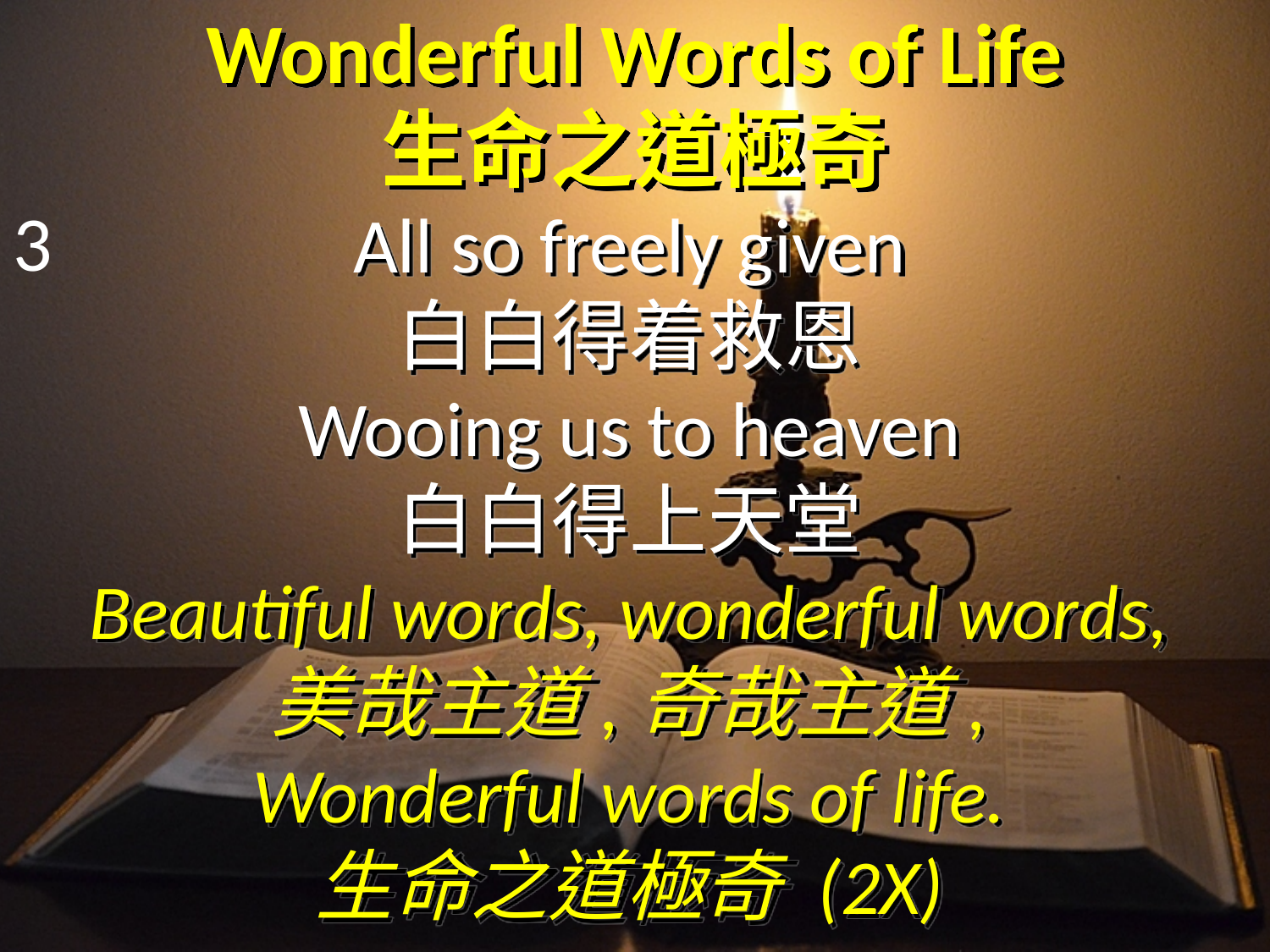

# Wonderful Words of Life 生命之道極奇
3
All so freely given
白白得着救恩
Wooing us to heaven
白白得上天堂
Beautiful words, wonderful words,
美哉主道,奇哉主道,
Wonderful words of life.
生命之道極奇 (2X)